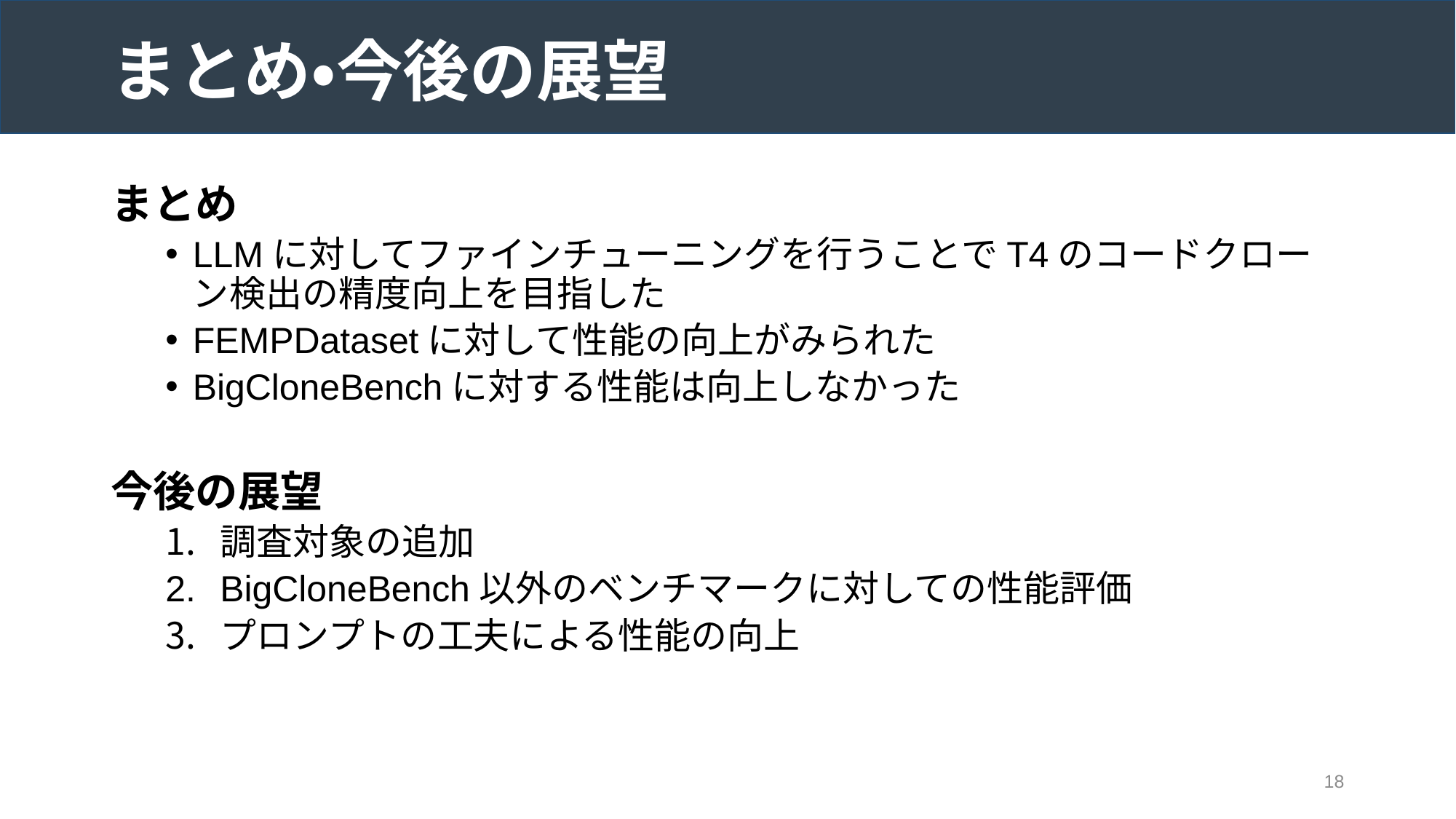

# まとめ・今後の展望
まとめ
LLMに対してファインチューニングを行うことでT4のコードクローン検出の精度向上を目指した
FEMPDatasetに対して性能の向上がみられた
BigCloneBenchに対する性能は向上しなかった

今後の展望
調査対象の追加
BigCloneBench以外のベンチマークに対しての性能評価
プロンプトの工夫による性能の向上
18